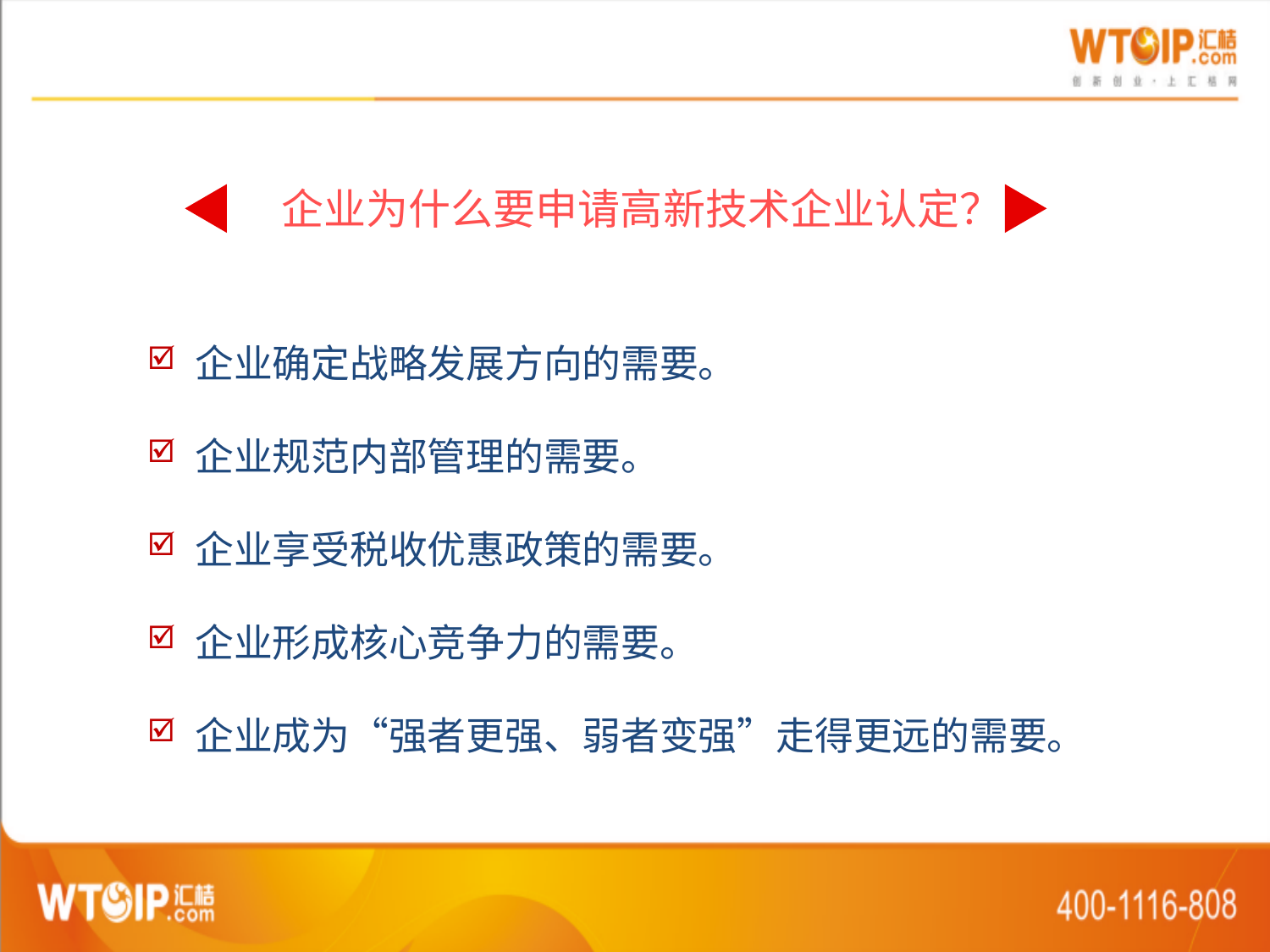

企业为什么要申请高新技术企业认定？

企业确定战略发展方向的需要。
企业规范内部管理的需要。
企业享受税收优惠政策的需要。
企业形成核心竞争力的需要。
企业成为“强者更强、弱者变强”走得更远的需要。